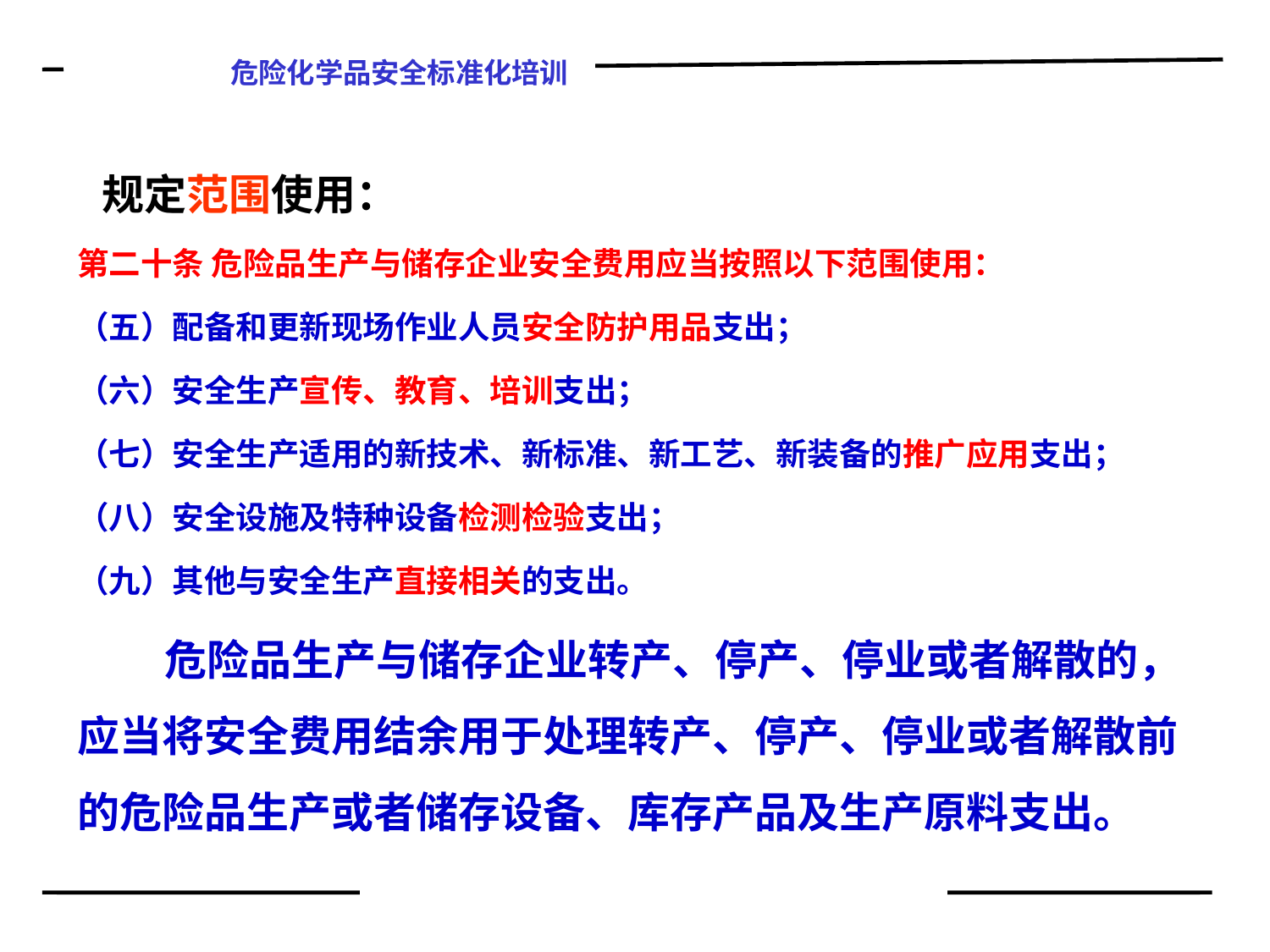

规定范围使用：
第二十条 危险品生产与储存企业安全费用应当按照以下范围使用：
（五）配备和更新现场作业人员安全防护用品支出；
（六）安全生产宣传、教育、培训支出；
（七）安全生产适用的新技术、新标准、新工艺、新装备的推广应用支出；
（八）安全设施及特种设备检测检验支出；
（九）其他与安全生产直接相关的支出。
危险品生产与储存企业转产、停产、停业或者解散的，应当将安全费用结余用于处理转产、停产、停业或者解散前的危险品生产或者储存设备、库存产品及生产原料支出。